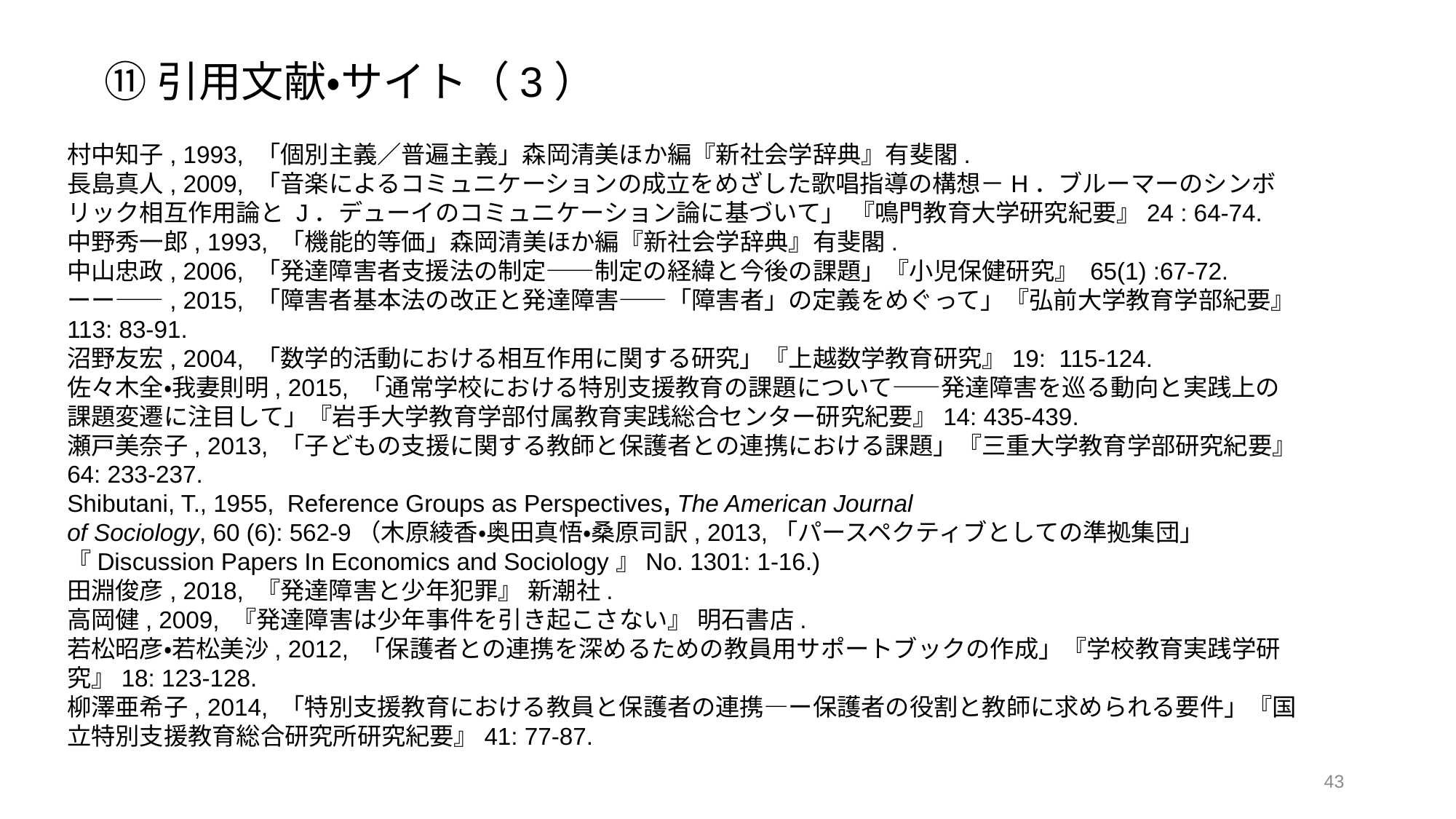

⑪引用文献・サイト（3）
村中知子, 1993, 「個別主義／普遍主義」森岡清美ほか編『新社会学辞典』有斐閣.
長島真人, 2009, 「音楽によるコミュニケーションの成立をめざした歌唱指導の構想－H．ブルーマーのシンボリック相互作用論と J．デューイのコミュニケーション論に基づいて」 『鳴門教育大学研究紀要』24 : 64-74.
中野秀一郎, 1993, 「機能的等価」森岡清美ほか編『新社会学辞典』有斐閣.
中山忠政, 2006, 「発達障害者支援法の制定――制定の経緯と今後の課題」『小児保健研究』 65(1) :67-72.
ーー――, 2015, 「障害者基本法の改正と発達障害――「障害者」の定義をめぐって」『弘前大学教育学部紀要』113: 83-91.
沼野友宏, 2004, 「数学的活動における相互作用に関する研究」『上越数学教育研究』19:  115-124.
佐々木全・我妻則明, 2015, 「通常学校における特別支援教育の課題について――発達障害を巡る動向と実践上の課題変遷に注目して」『岩手大学教育学部付属教育実践総合センター研究紀要』14: 435-439.
瀬戸美奈子, 2013, 「子どもの支援に関する教師と保護者との連携における課題」『三重大学教育学部研究紀要』64: 233-237.
Shibutani, T., 1955,  Reference Groups as Perspectives, The American Journal
of Sociology, 60 (6): 562-9（木原綾香・奥田真悟・桑原司訳, 2013,「パースペクティブとしての準拠集団」『Discussion Papers In Economics and Sociology』No. 1301: 1-16.)
田淵俊彦, 2018, 『発達障害と少年犯罪』 新潮社.
高岡健, 2009, 『発達障害は少年事件を引き起こさない』 明石書店.
若松昭彦・若松美沙, 2012, 「保護者との連携を深めるための教員用サポートブックの作成」『学校教育実践学研究』18: 123-128.
柳澤亜希子, 2014, 「特別支援教育における教員と保護者の連携―ー保護者の役割と教師に求められる要件」『国立特別支援教育総合研究所研究紀要』41: 77-87.
43